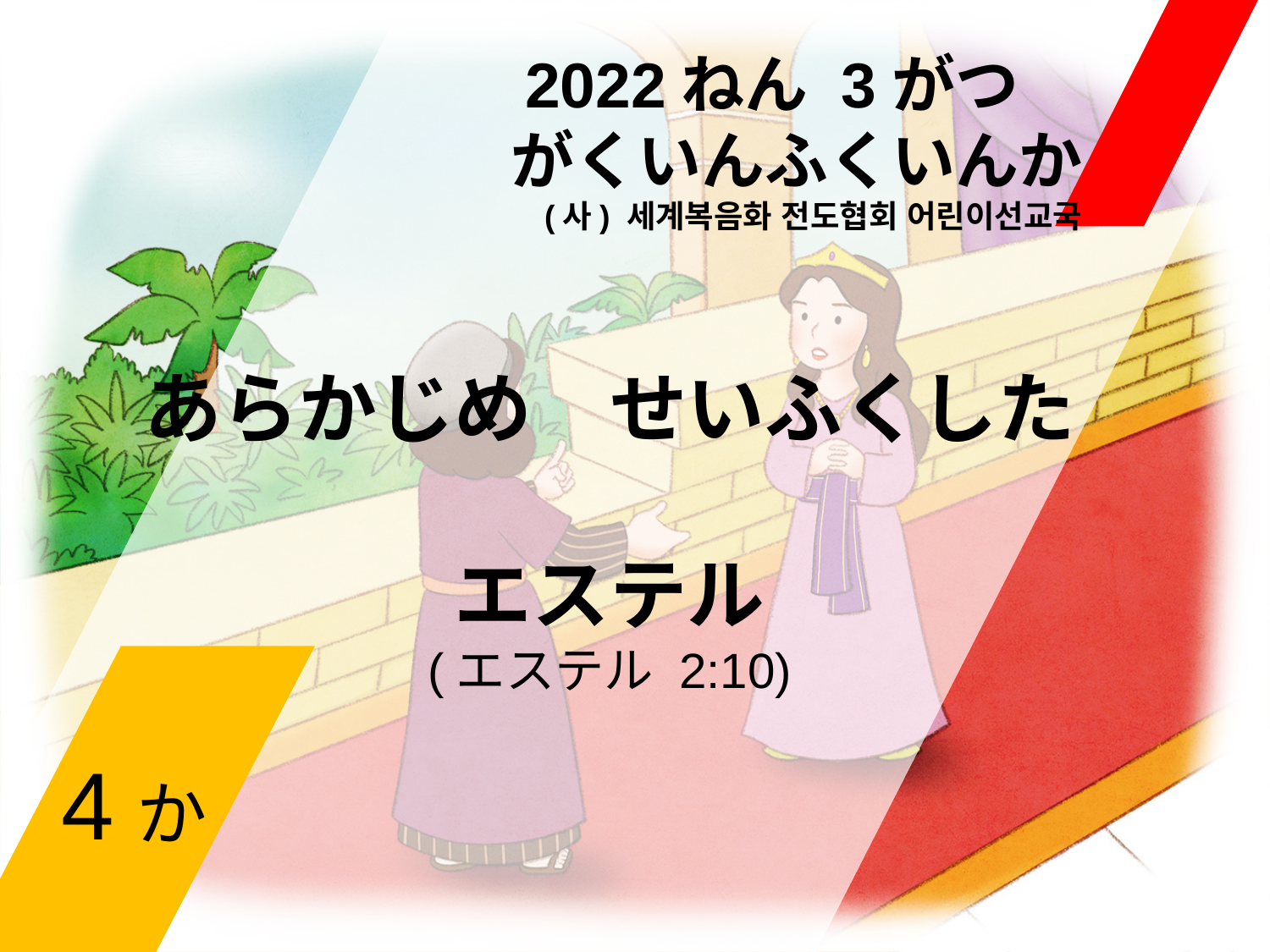

2022ねん 3がつ
がくいんふくいんか
(사) 세계복음화 전도협회 어린이선교국
あらかじめ　せいふくした
エステル
(エステル 2:10)

4か